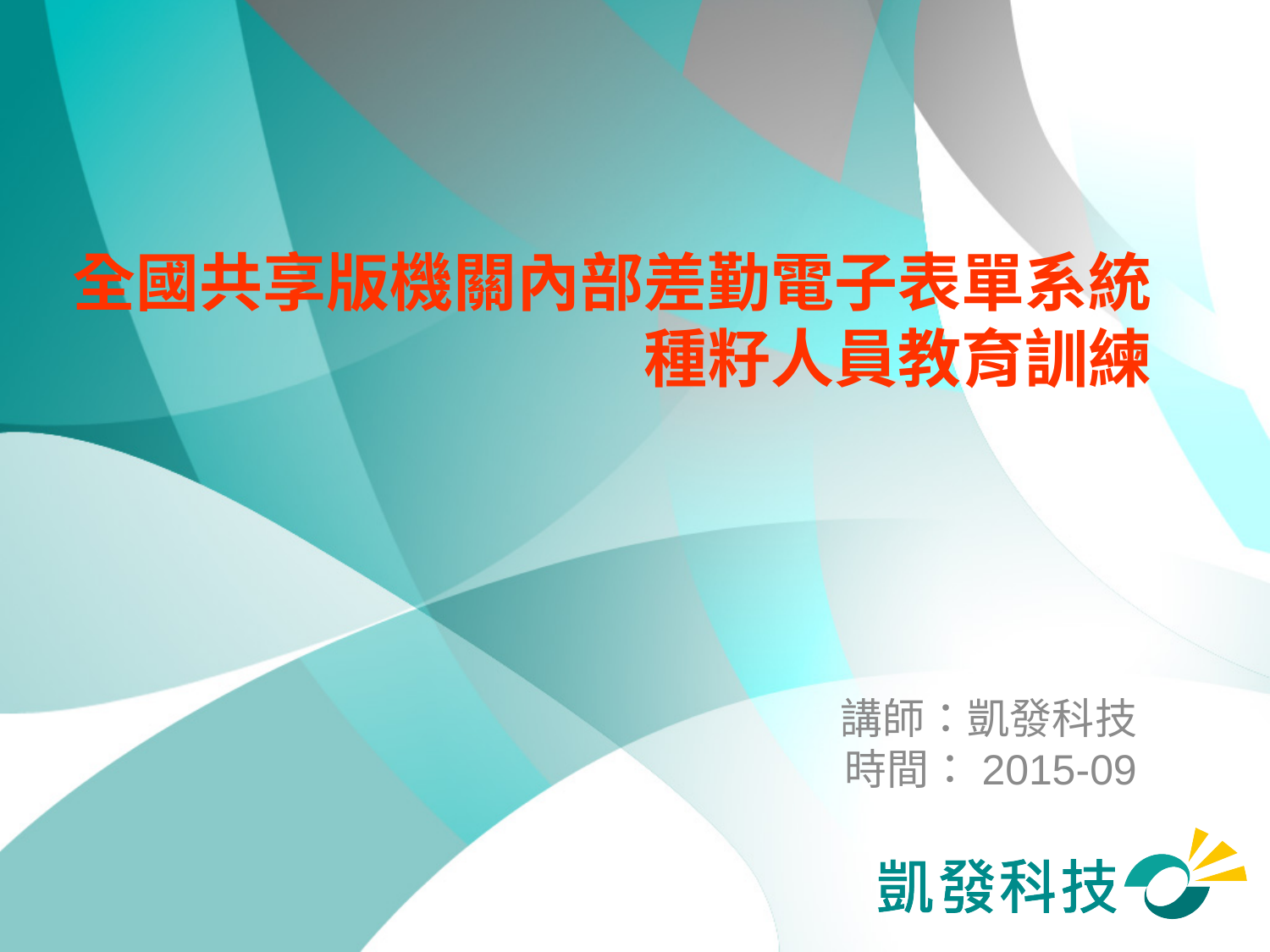

# 全國共享版機關內部差勤電子表單系統 種籽人員教育訓練
講師：凱發科技
時間：2015-09